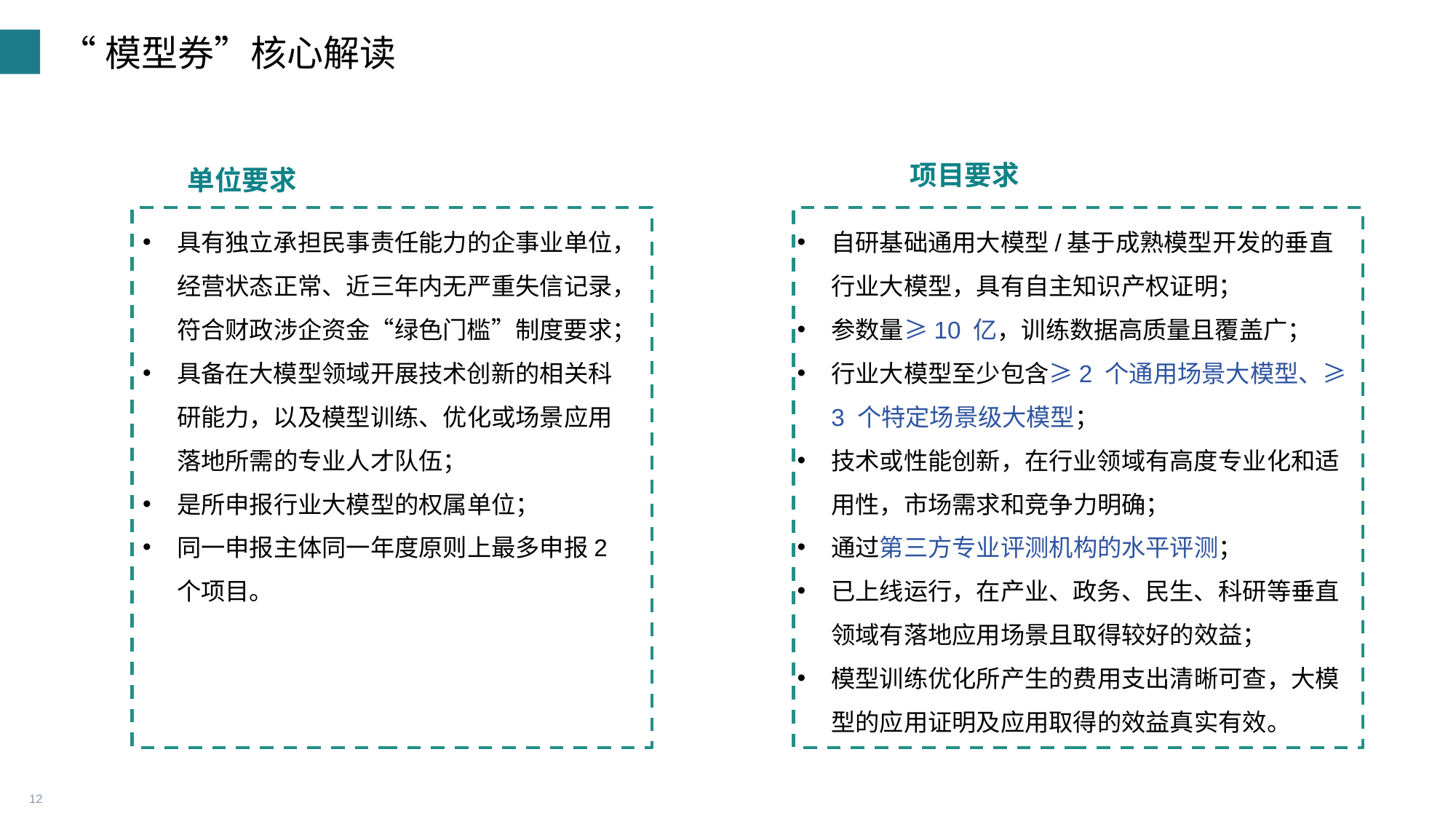

# “模型券”核心解读
项目要求
单位要求
具有独立承担民事责任能力的企事业单位，经营状态正常、近三年内无严重失信记录，符合财政涉企资金“绿色门槛”制度要求；
具备在大模型领域开展技术创新的相关科研能力，以及模型训练、优化或场景应用落地所需的专业人才队伍；
是所申报行业大模型的权属单位；
同一申报主体同一年度原则上最多申报2个项目。

自研基础通用大模型/基于成熟模型开发的垂直行业大模型，具有自主知识产权证明；
参数量≥10 亿，训练数据高质量且覆盖广；
行业大模型至少包含≥2 个通用场景大模型、≥3 个特定场景级大模型；
技术或性能创新，在行业领域有高度专业化和适用性，市场需求和竞争力明确；
通过第三方专业评测机构的水平评测；
已上线运行，在产业、政务、民生、科研等垂直领域有落地应用场景且取得较好的效益；
模型训练优化所产生的费用支出清晰可查，大模型的应用证明及应用取得的效益真实有效。